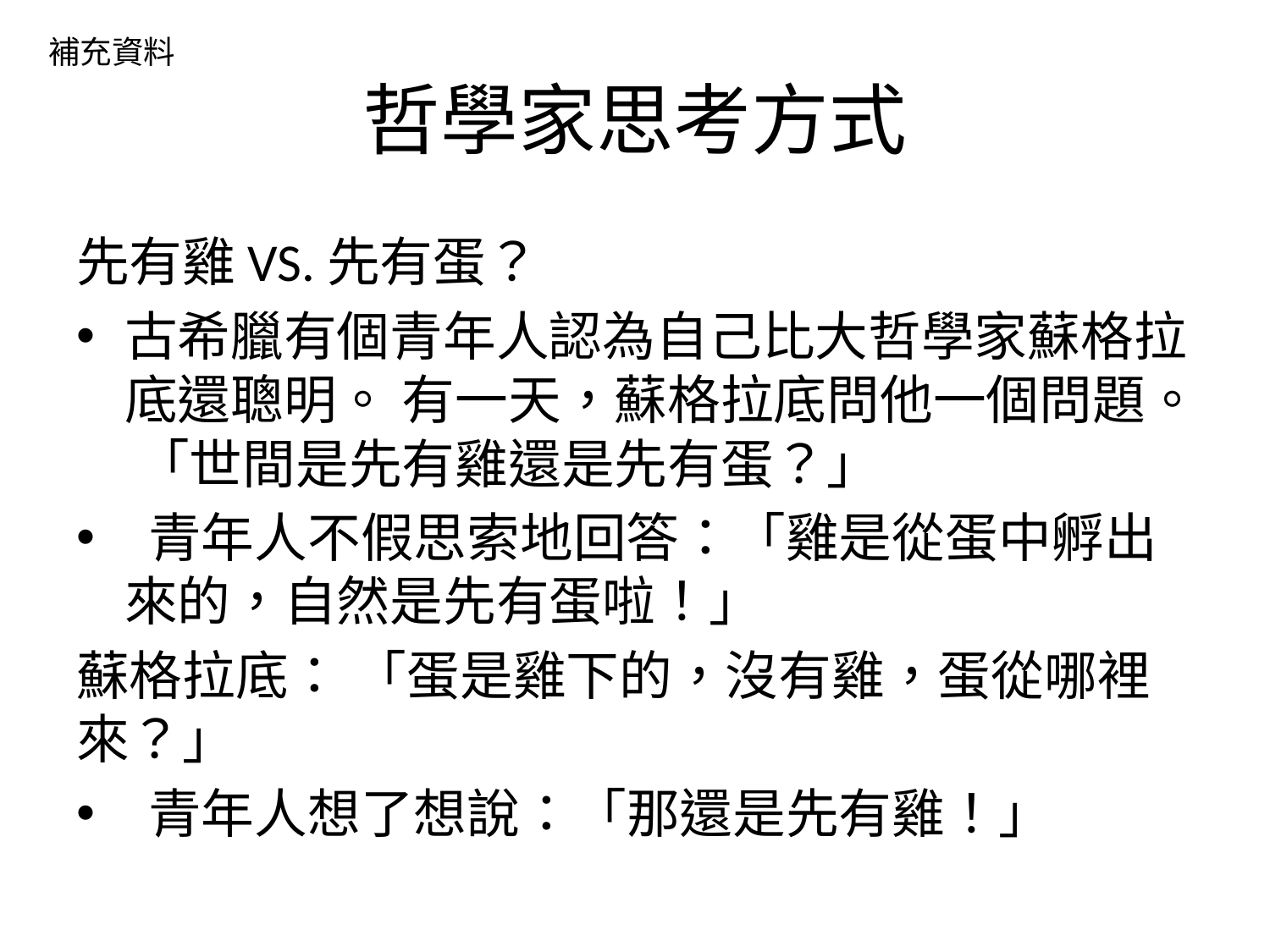

補充資料
# 哲學家思考方式
先有雞VS.先有蛋？
古希臘有個青年人認為自己比大哲學家蘇格拉底還聰明。 有一天，蘇格拉底問他一個問題。 「世間是先有雞還是先有蛋？」
 青年人不假思索地回答：「雞是從蛋中孵出來的，自然是先有蛋啦！」
蘇格拉底： 「蛋是雞下的，沒有雞，蛋從哪裡來？」
 青年人想了想說：「那還是先有雞！」